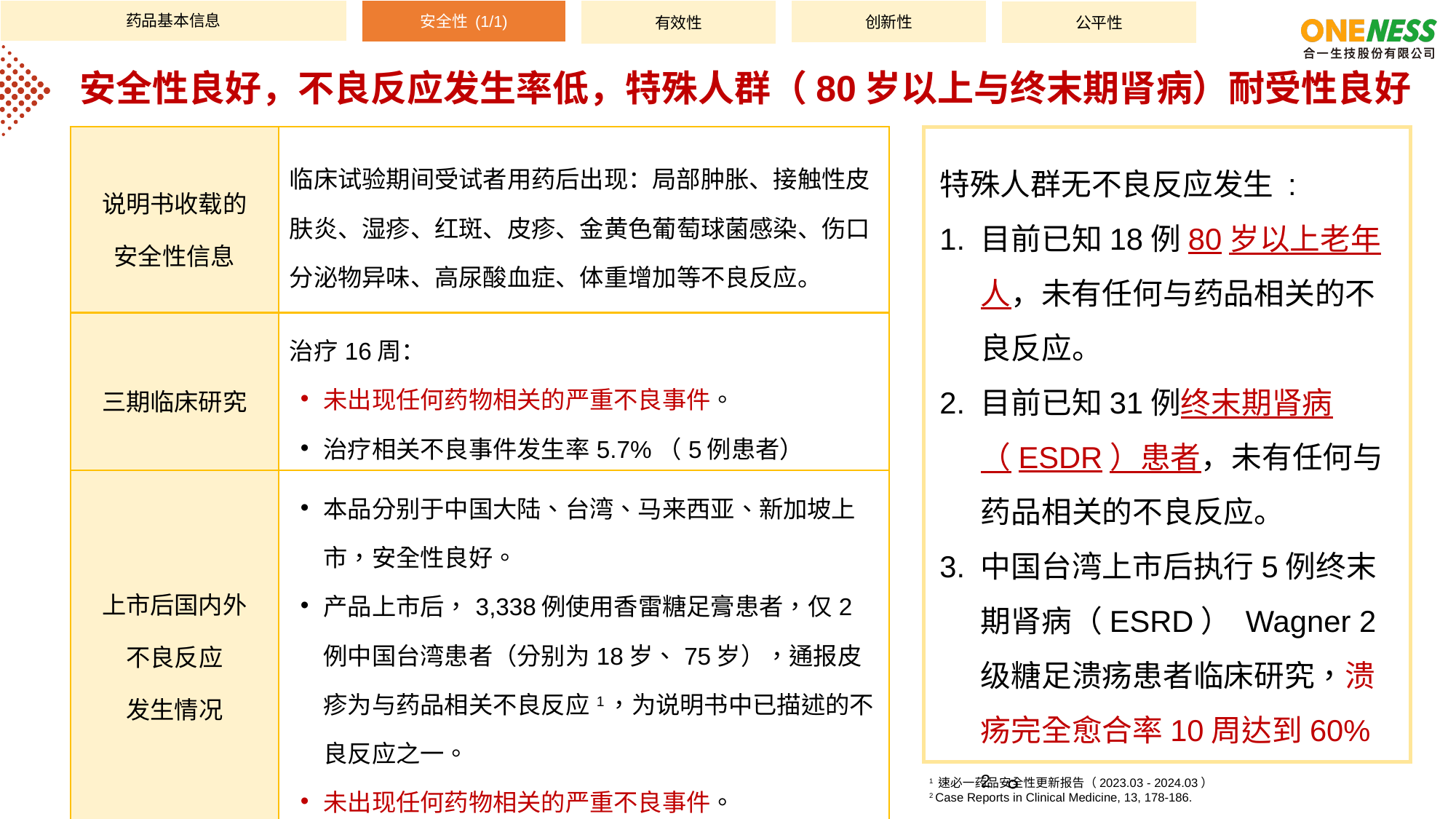

药品基本信息
有效性
创新性
安全性 (1/1)
公平性
安全性良好，不良反应发生率低，特殊人群（80岁以上与终末期肾病）耐受性良好
特殊人群无不良反应发生 :
目前已知18例80岁以上老年人，未有任何与药品相关的不良反应。
目前已知31例终末期肾病 （ESDR）患者，未有任何与药品相关的不良反应。
中国台湾上市后执行5例终末期肾病（ESRD） Wagner 2级糖足溃疡患者临床研究，溃疡完全愈合率10周达到60% 2。

| 说明书收载的 安全性信息 | 临床试验期间受试者用药后出现：局部肿胀、接触性皮肤炎、湿疹、红斑、皮疹、金黄色葡萄球菌感染、伤口分泌物异味、高尿酸血症、体重增加等不良反应。 |
| --- | --- |
| 三期临床研究 | 治疗16周： 未出现任何药物相关的严重不良事件。 治疗相关不良事件发生率5.7%（5例患者） |
| 上市后国内外 不良反应 发生情况 | 本品分别于中国大陆、台湾、马来西亚、新加坡上市，安全性良好。 产品上市后，3,338例使用香雷糖足膏患者，仅2例中国台湾患者（分别为18岁、75岁），通报皮疹为与药品相关不良反应1，为说明书中已描述的不良反应之一。 未出现任何药物相关的严重不良事件。 |
1 速必一药品安全性更新报告（2023.03 - 2024.03）
2 Case Reports in Clinical Medicine, 13, 178-186.